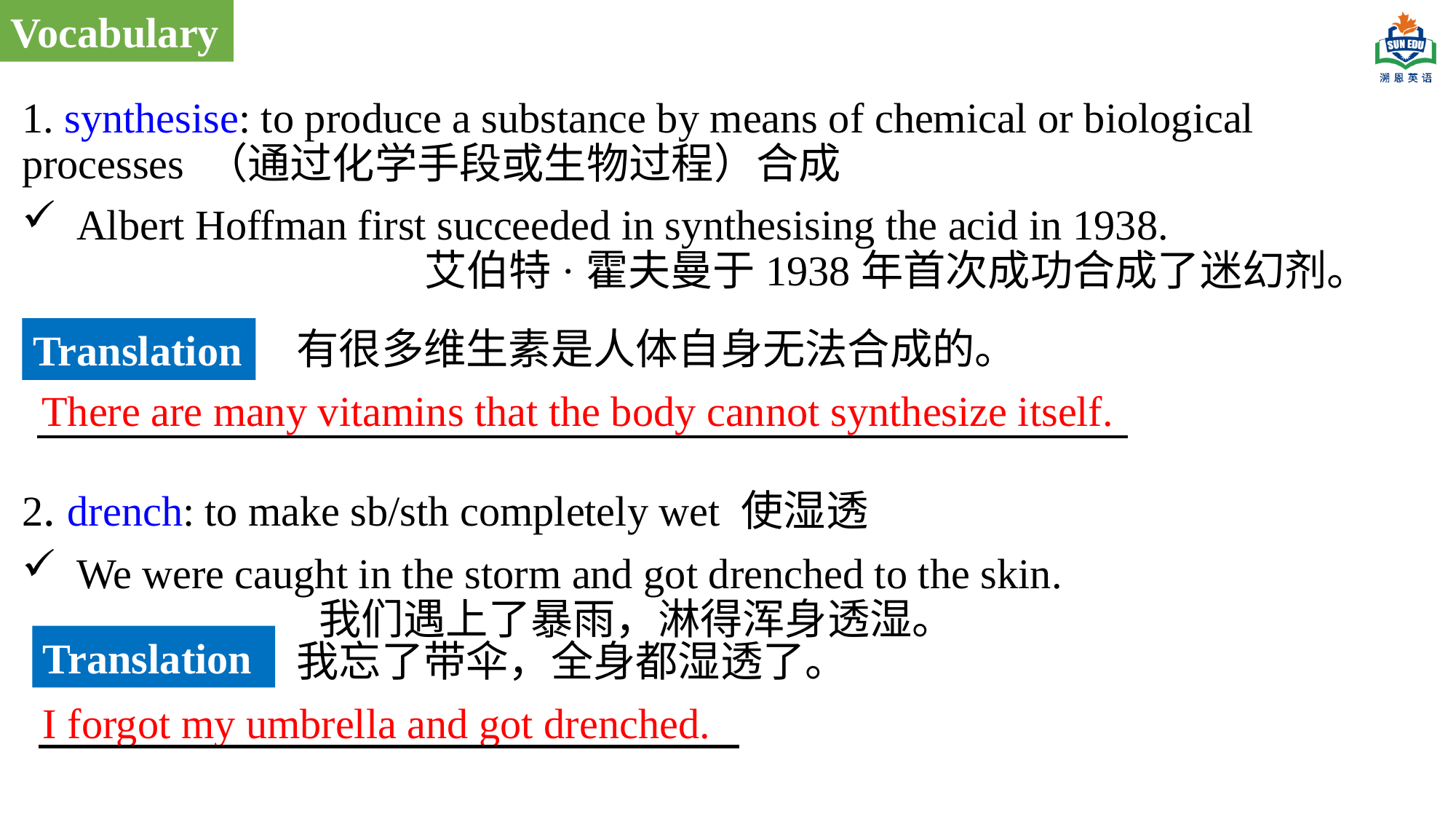

Vocabulary
1. synthesise: to produce a substance by means of chemical or biological processes （通过化学手段或生物过程）合成
Albert Hoffman first succeeded in synthesising the acid in 1938.                                                        艾伯特·霍夫曼于1938年首次成功合成了迷幻剂。

2. drench: to make sb/sth completely wet 使湿透
We were caught in the storm and got drenched to the skin.                                                         我们遇上了暴雨，淋得浑身透湿。
有很多维生素是人体自身无法合成的。
Translation
There are many vitamins that the body cannot synthesize itself.
Translation
我忘了带伞，全身都湿透了。
I forgot my umbrella and got drenched.